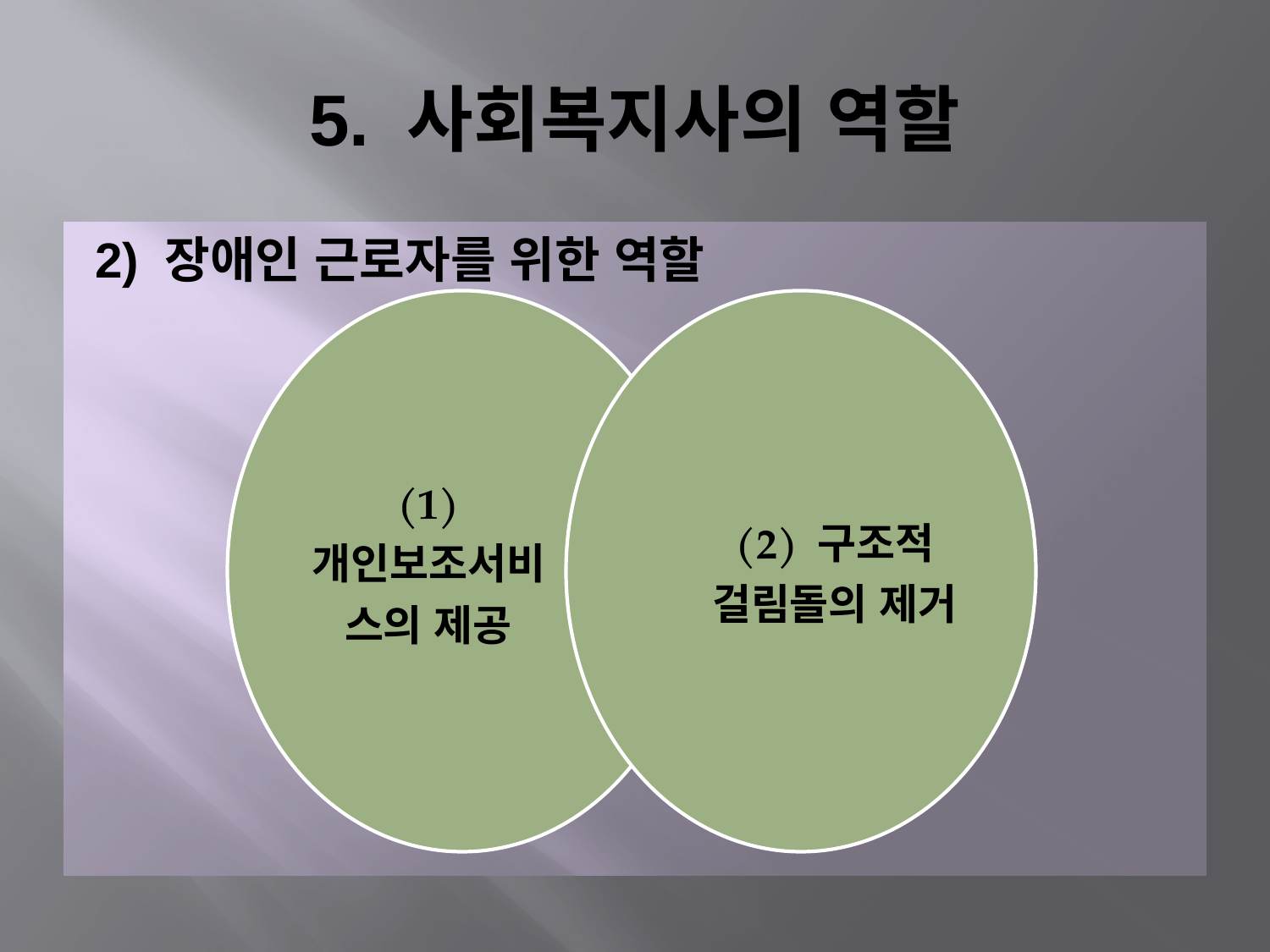

# 5. 사회복지사의 역할
2) 장애인 근로자를 위한 역할

(1) 개인보조서비스의 제공
(2) 구조적 걸림돌의 제거